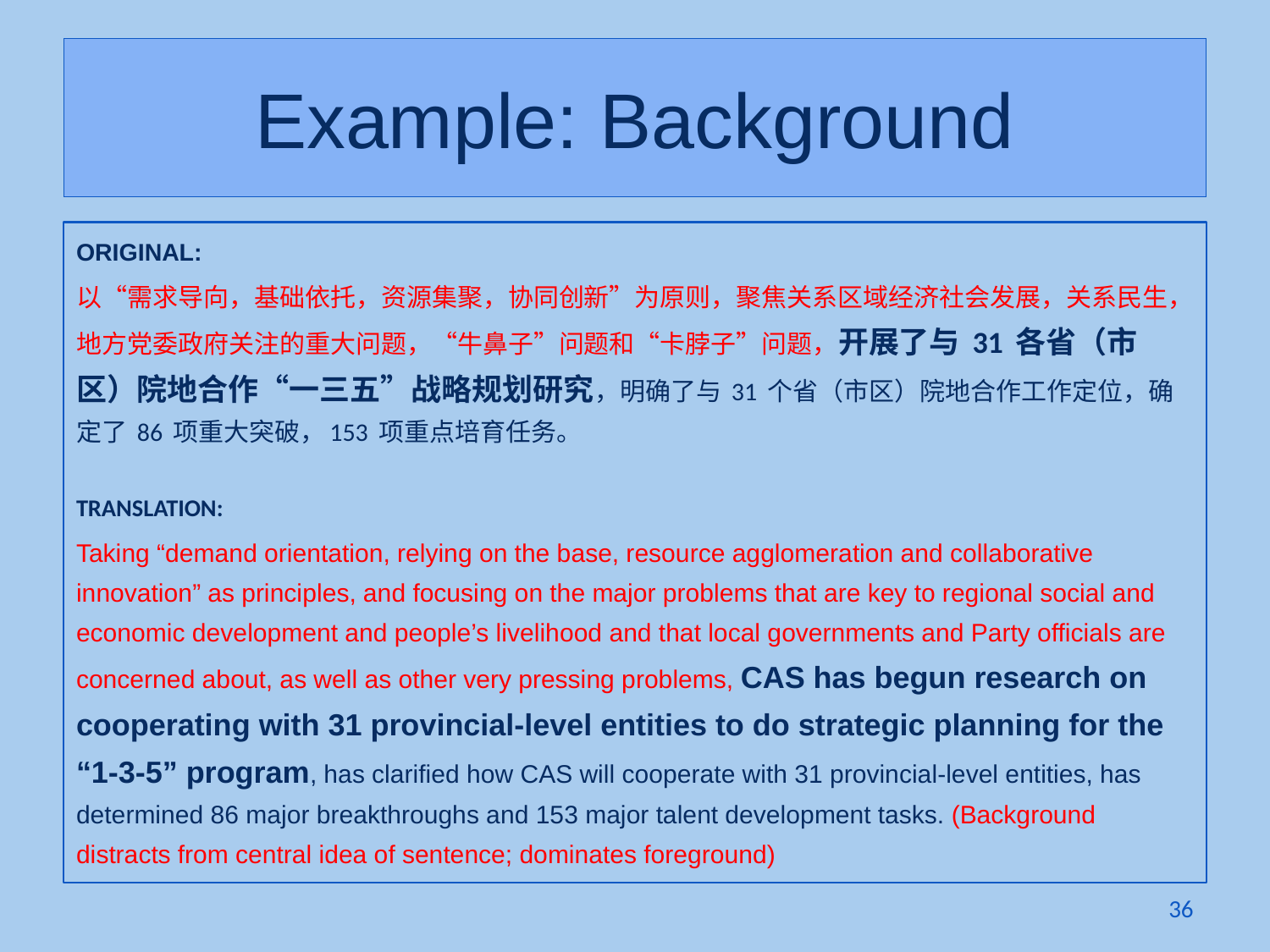

# Example: Background
ORIGINAL:
以“需求导向，基础依托，资源集聚，协同创新”为原则，聚焦关系区域经济社会发展，关系民生，地方党委政府关注的重大问题，“牛鼻子”问题和“卡脖子”问题，开展了与 31 各省（市区）院地合作“一三五”战略规划研究，明确了与 31 个省（市区）院地合作工作定位，确定了 86 项重大突破，153 项重点培育任务。

TRANSLATION:
Taking “demand orientation, relying on the base, resource agglomeration and collaborative innovation” as principles, and focusing on the major problems that are key to regional social and economic development and people’s livelihood and that local governments and Party officials are concerned about, as well as other very pressing problems, CAS has begun research on cooperating with 31 provincial-level entities to do strategic planning for the “1-3-5” program, has clarified how CAS will cooperate with 31 provincial-level entities, has determined 86 major breakthroughs and 153 major talent development tasks. (Background distracts from central idea of sentence; dominates foreground)

36